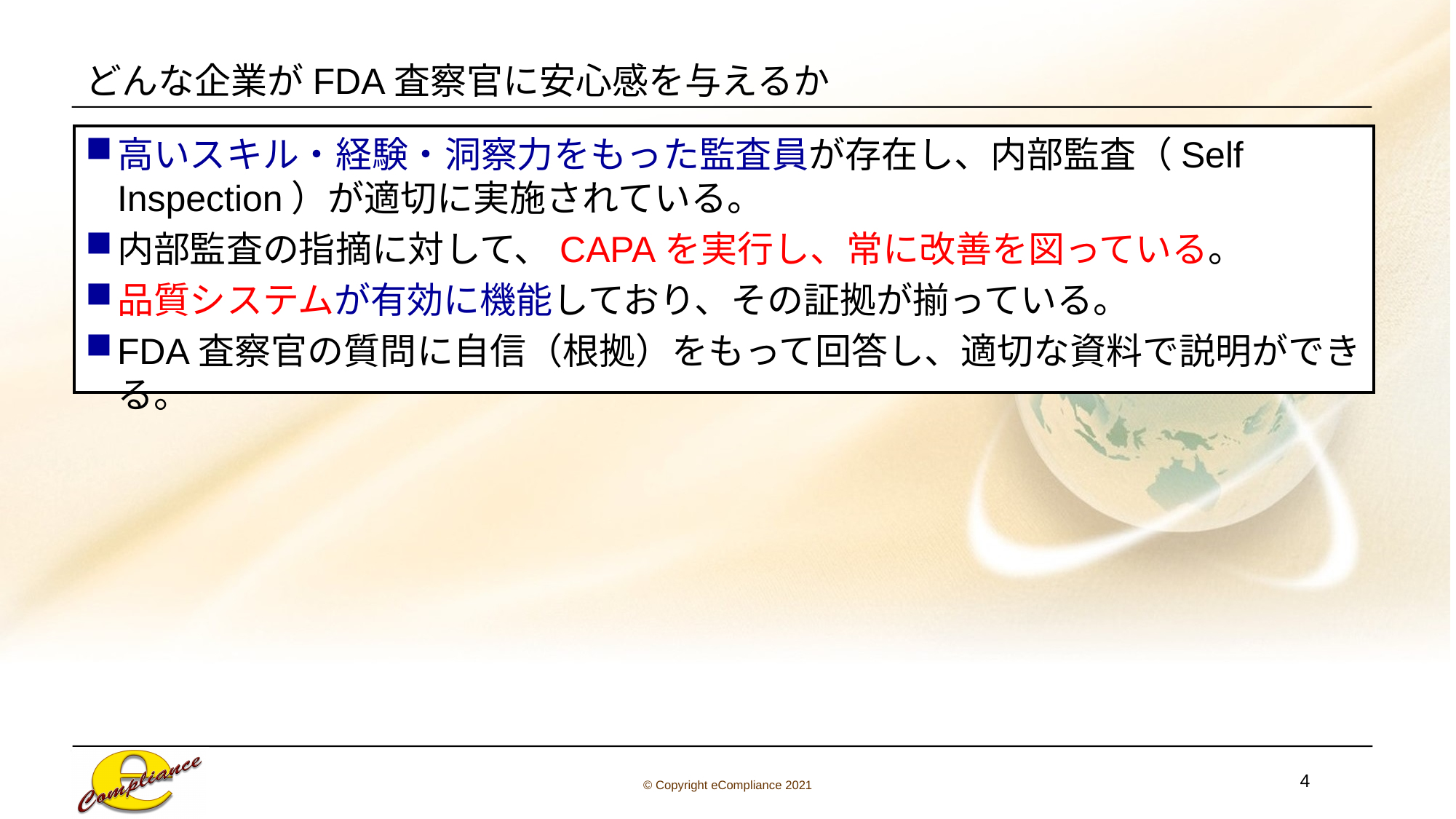

# どんな企業がFDA査察官に安心感を与えるか
高いスキル・経験・洞察力をもった監査員が存在し、内部監査（Self Inspection）が適切に実施されている。
内部監査の指摘に対して、CAPAを実行し、常に改善を図っている。
品質システムが有効に機能しており、その証拠が揃っている。
FDA査察官の質問に自信（根拠）をもって回答し、適切な資料で説明ができる。